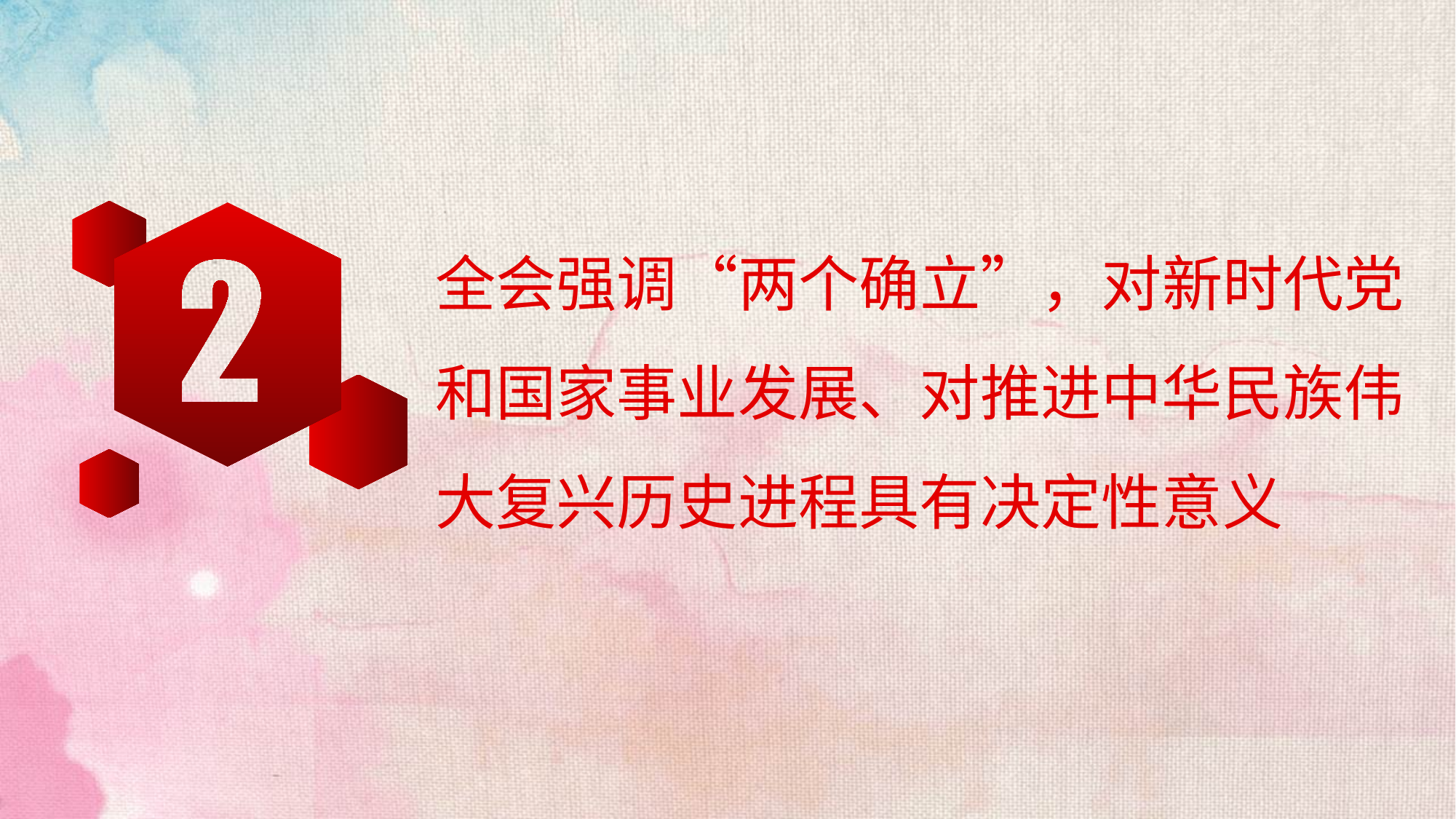

全会强调“两个确立”，对新时代党和国家事业发展、对推进中华民族伟大复兴历史进程具有决定性意义